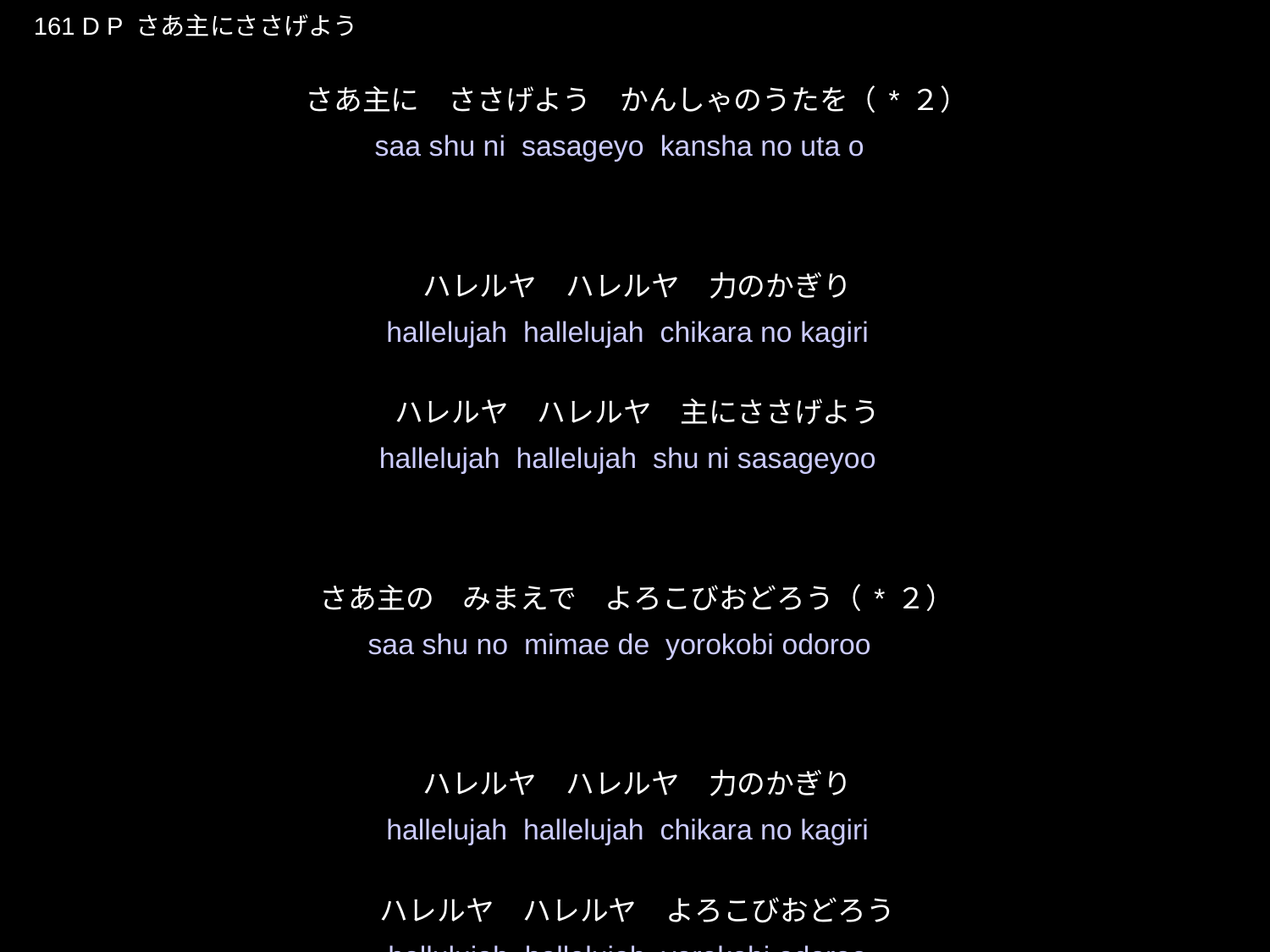

さあしゅにささげよう
★P
161 D P さあ主にささげよう
さあ主に　ささげよう　かんしゃのうたを（*２）
ハレルヤ　ハレルヤ　力のかぎり
ハレルヤ　ハレルヤ　主にささげよう
さあ主の　みまえで　よろこびおどろう（*２）
ハレルヤ　ハレルヤ　力のかぎり
ハレルヤ　ハレルヤ　よろこびおどろう
★１
saa shu ni  sasageyo  kansha no uta o
hallelujah  hallelujah  chikara no kagiri
hallelujah  hallelujah  shu ni sasageyoo
saa shu no  mimae de  yorokobi odoroo
hallelujah  hallelujah  chikara no kagiri
hallulujah  hallelujah  yorokobi odoroo